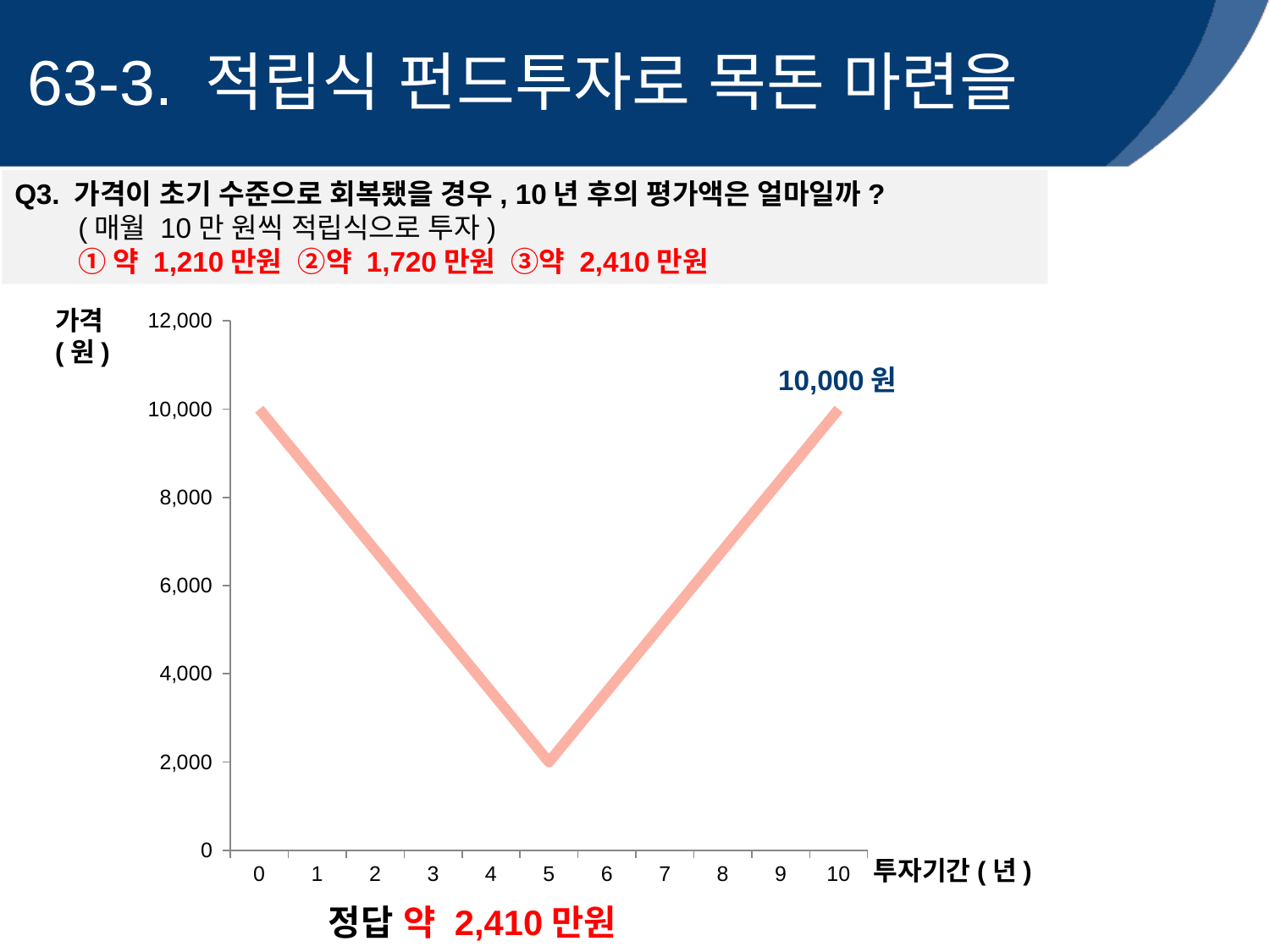

63-3. 적립식 펀드투자로 목돈 마련을
Q3. 가격이 초기 수준으로 회복됐을 경우, 10년 후의 평가액은 얼마일까?
(매월 10만 원씩 적립식으로 투자)
①약 1,210만원  ②약 1,720만원  ③약 2,410만원
가격(원)

### Chart

| Category | 가격 |
|---|---|
| 0 | 10000.0 |
| 1 | 8400.0 |
| 2 | 6800.0 |
| 3 | 5200.0 |
| 4 | 3600.0 |
| 5 | 2000.0 |
| 6 | 3600.0 |
| 7 | 5200.0 |
| 8 | 6800.0 |
| 9 | 8400.0 |
| 10 | 10000.0 |
10,000원
투자기간(년)
정답 약 2,410만원